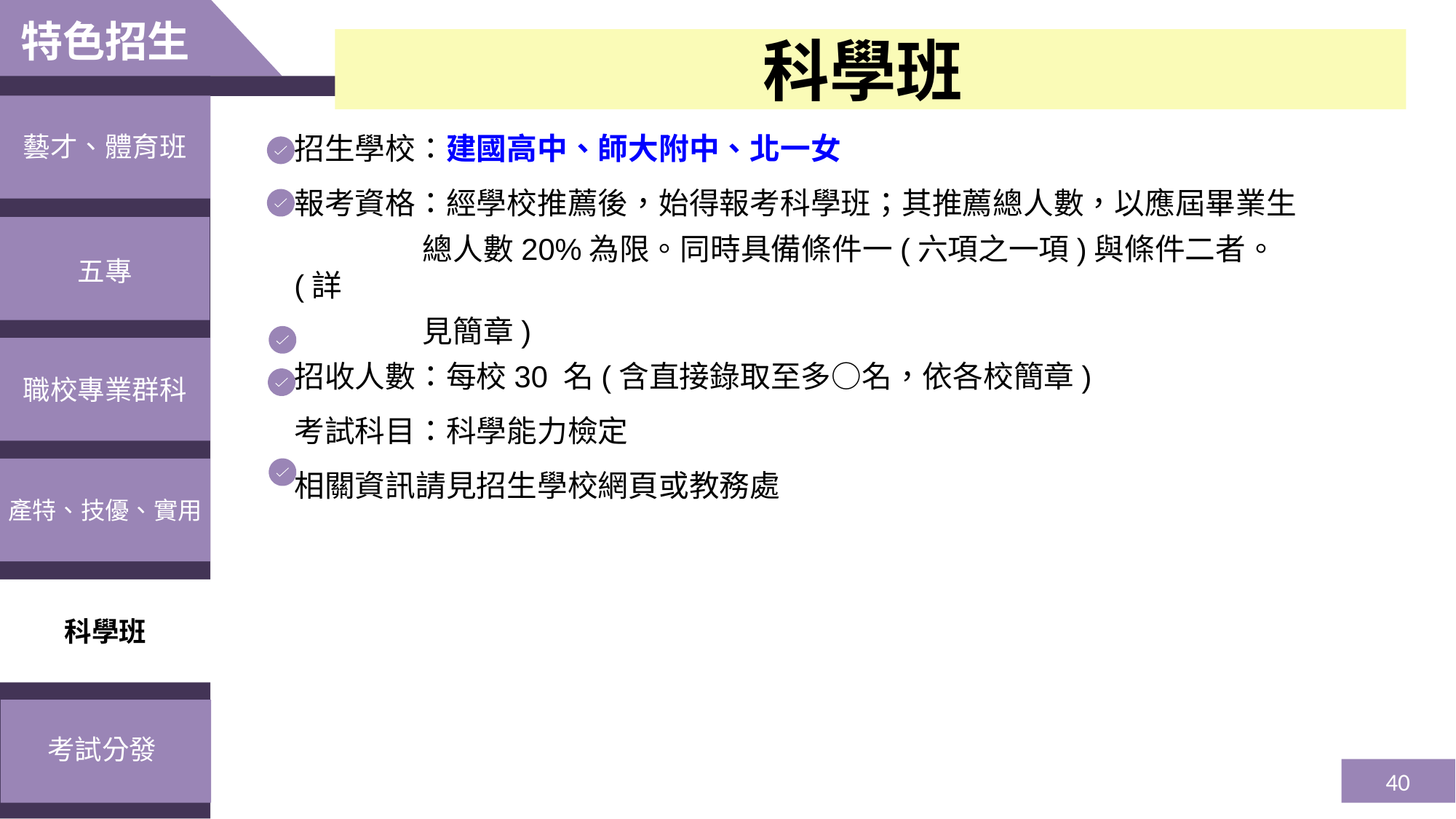

特色招生

科學班

藝才、體育班
招生學校：建國高中、師大附中、北一女
報考資格：經學校推薦後，始得報考科學班；其推薦總人數，以應屆畢業生
                  總人數20%為限。同時具備條件一(六項之一項)與條件二者。(詳
                  見簡章)
招收人數：每校30 名(含直接錄取至多○名，依各校簡章)
考試科目：科學能力檢定
相關資訊請見招生學校網頁或教務處

五專

職校專業群科

產特、技優、實用

科學班

考試分發

40